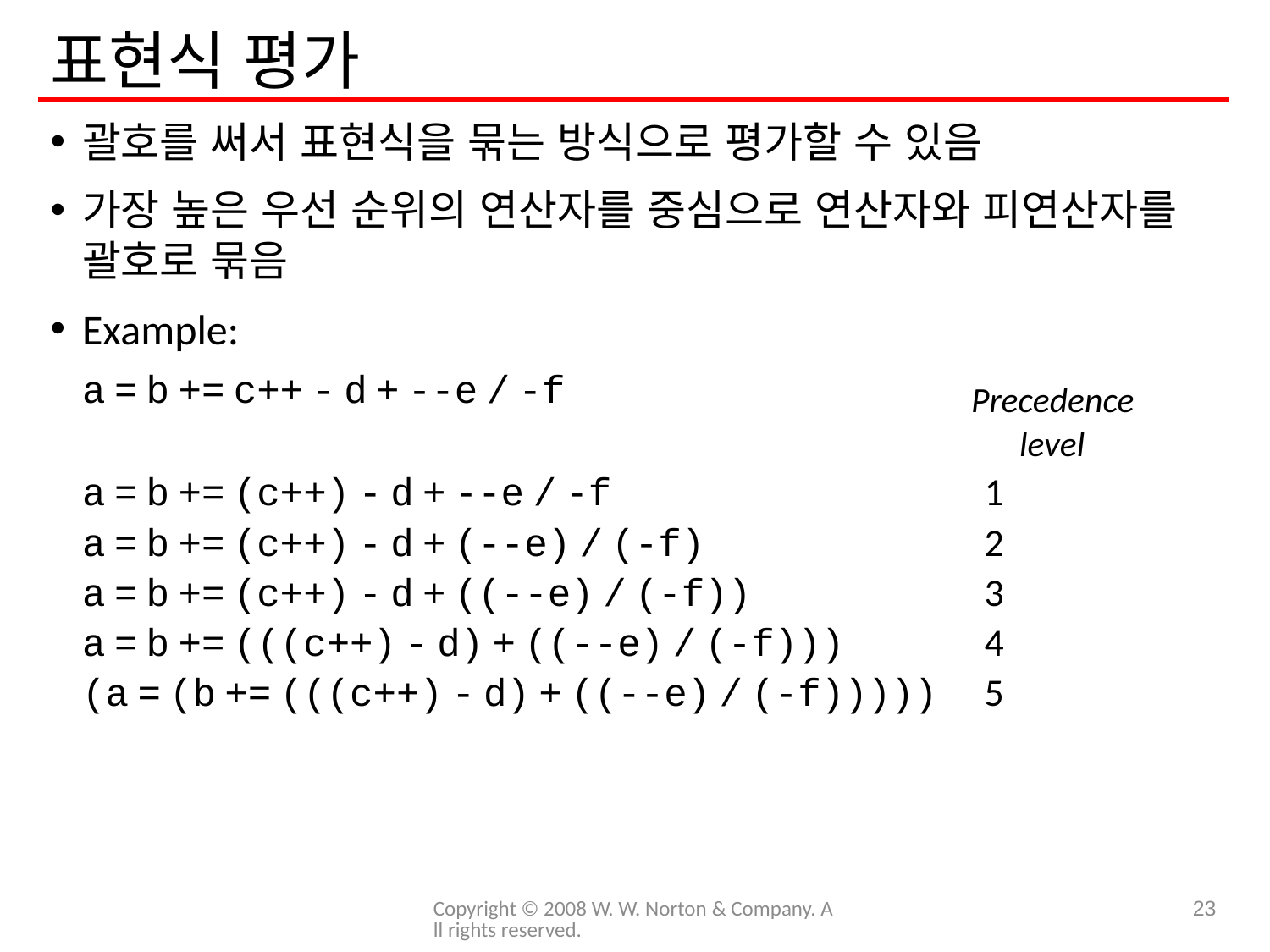

# 표현식 평가
괄호를 써서 표현식을 묶는 방식으로 평가할 수 있음
가장 높은 우선 순위의 연산자를 중심으로 연산자와 피연산자를 괄호로 묶음
Example:
	a = b += c++ - d + --e / -f
								Precedence
								      level
	a = b += (c++) - d + --e / -f                1
	a = b += (c++) - d + (--e) / (-f)            2
	a = b += (c++) - d + ((--e) / (-f))          3
	a = b += (((c++) - d) + ((--e) / (-f)))      4
	(a = (b += (((c++) - d) + ((--e) / (-f)))))  5

Copyright © 2008 W. W. Norton & Company. All rights reserved.
23